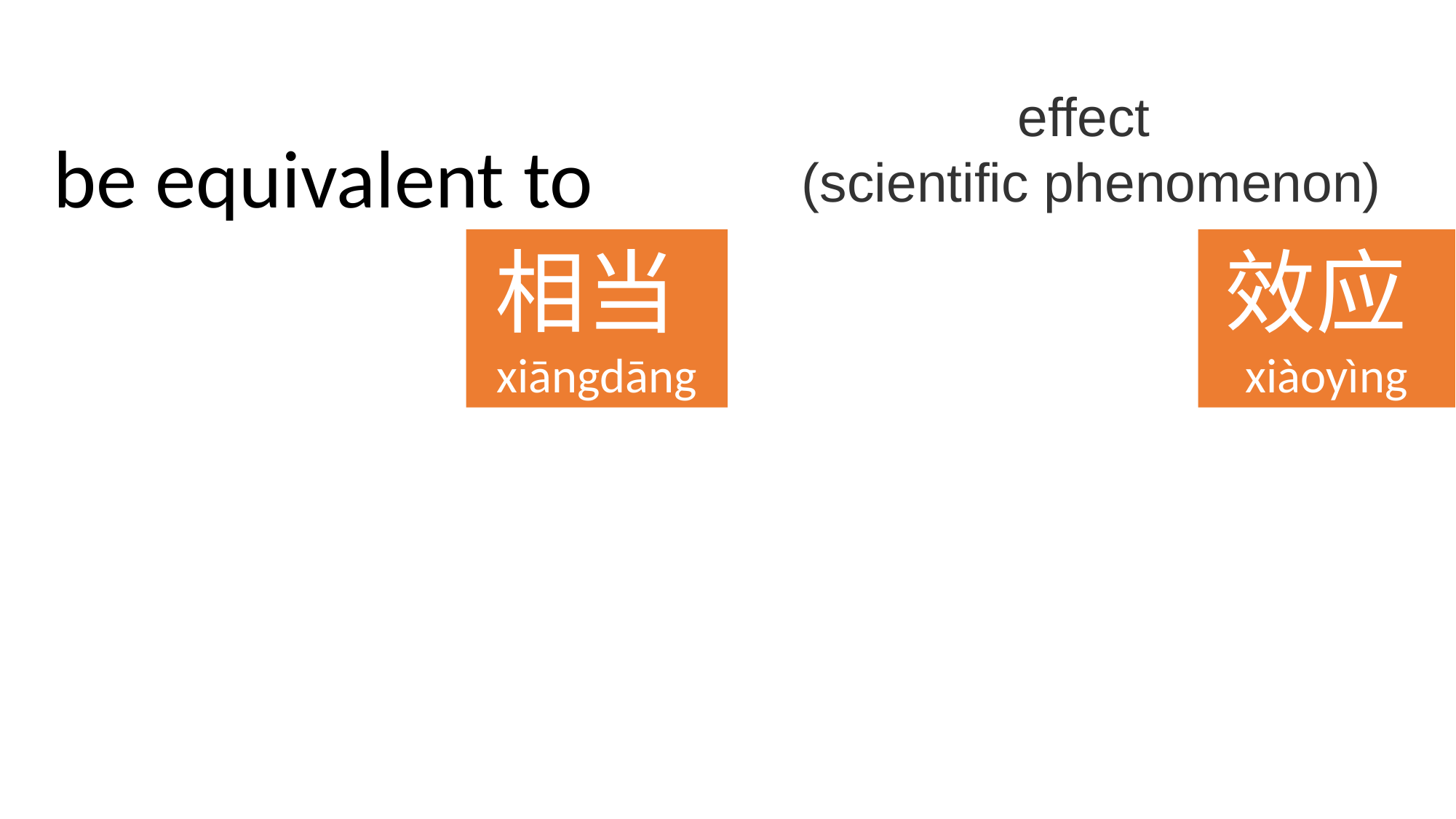

effect
(scientific phenomenon)​
be equivalent to
相当xiāngdāng
效应xiàoyìng